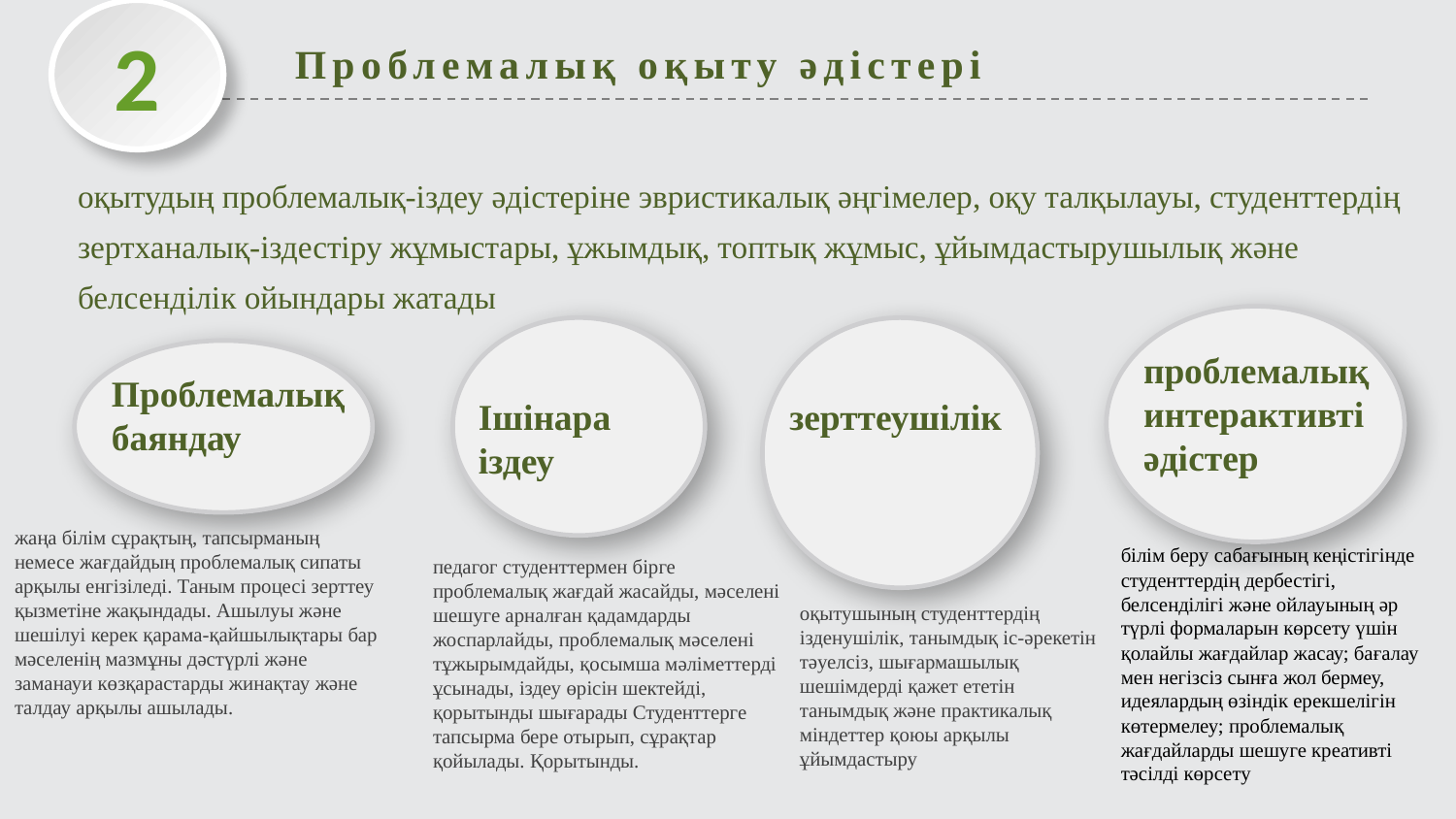

2
Проблемалық оқыту әдістері
оқытудың проблемалық-іздеу әдістеріне эвристикалық әңгімелер, оқу талқылауы, студенттердің зертханалық-іздестіру жұмыстары, ұжымдық, топтық жұмыс, ұйымдастырушылық және белсенділік ойындары жатады

проблемалық интерактивті әдістер

Проблемалық баяндау
Ішінара іздеу
зерттеушілік
жаңа білім сұрақтың, тапсырманың немесе жағдайдың проблемалық сипаты арқылы енгізіледі. Таным процесі зерттеу қызметіне жақындады. Ашылуы және шешілуі керек қарама-қайшылықтары бар мәселенің мазмұны дәстүрлі және заманауи көзқарастарды жинақтау және талдау арқылы ашылады.
білім беру сабағының кеңістігінде студенттердің дербестігі, белсенділігі және ойлауының әр түрлі формаларын көрсету үшін қолайлы жағдайлар жасау; бағалау мен негізсіз сынға жол бермеу, идеялардың өзіндік ерекшелігін көтермелеу; проблемалық жағдайларды шешуге креативті тәсілді көрсету
педагог студенттермен бірге проблемалық жағдай жасайды, мәселені шешуге арналған қадамдарды жоспарлайды, проблемалық мәселені тұжырымдайды, қосымша мәліметтерді ұсынады, іздеу өрісін шектейді, қорытынды шығарады Студенттерге тапсырма бере отырып, сұрақтар қойылады. Қорытынды.
оқытушының студенттердің ізденушілік, танымдық іс-әрекетін тәуелсіз, шығармашылық шешімдерді қажет ететін танымдық және практикалық міндеттер қоюы арқылы ұйымдастыру
延时符